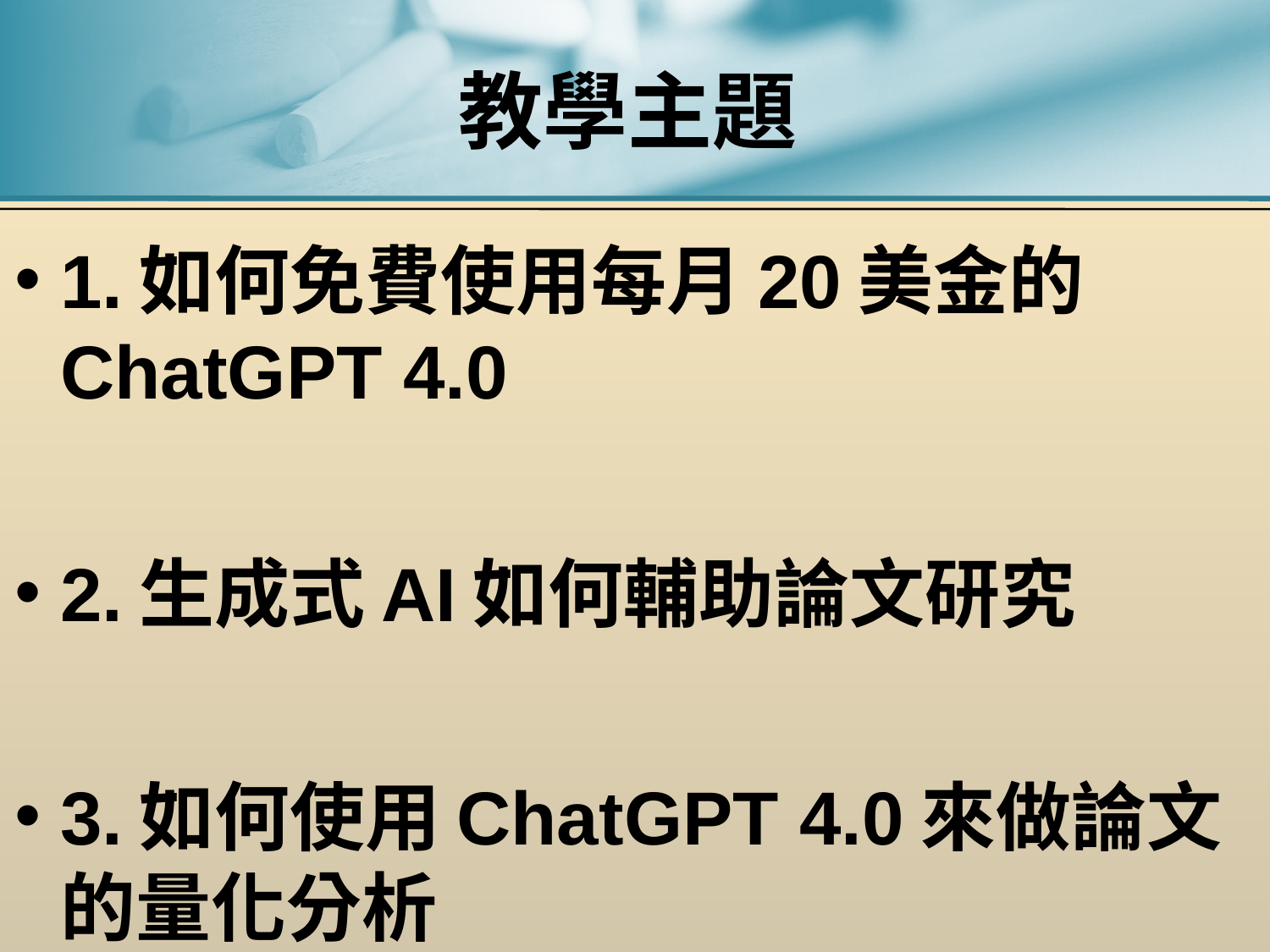

# 教學主題
1.如何免費使用每月20美金的ChatGPT 4.0

2.生成式AI如何輔助論文研究

3.如何使用ChatGPT 4.0來做論文的量化分析